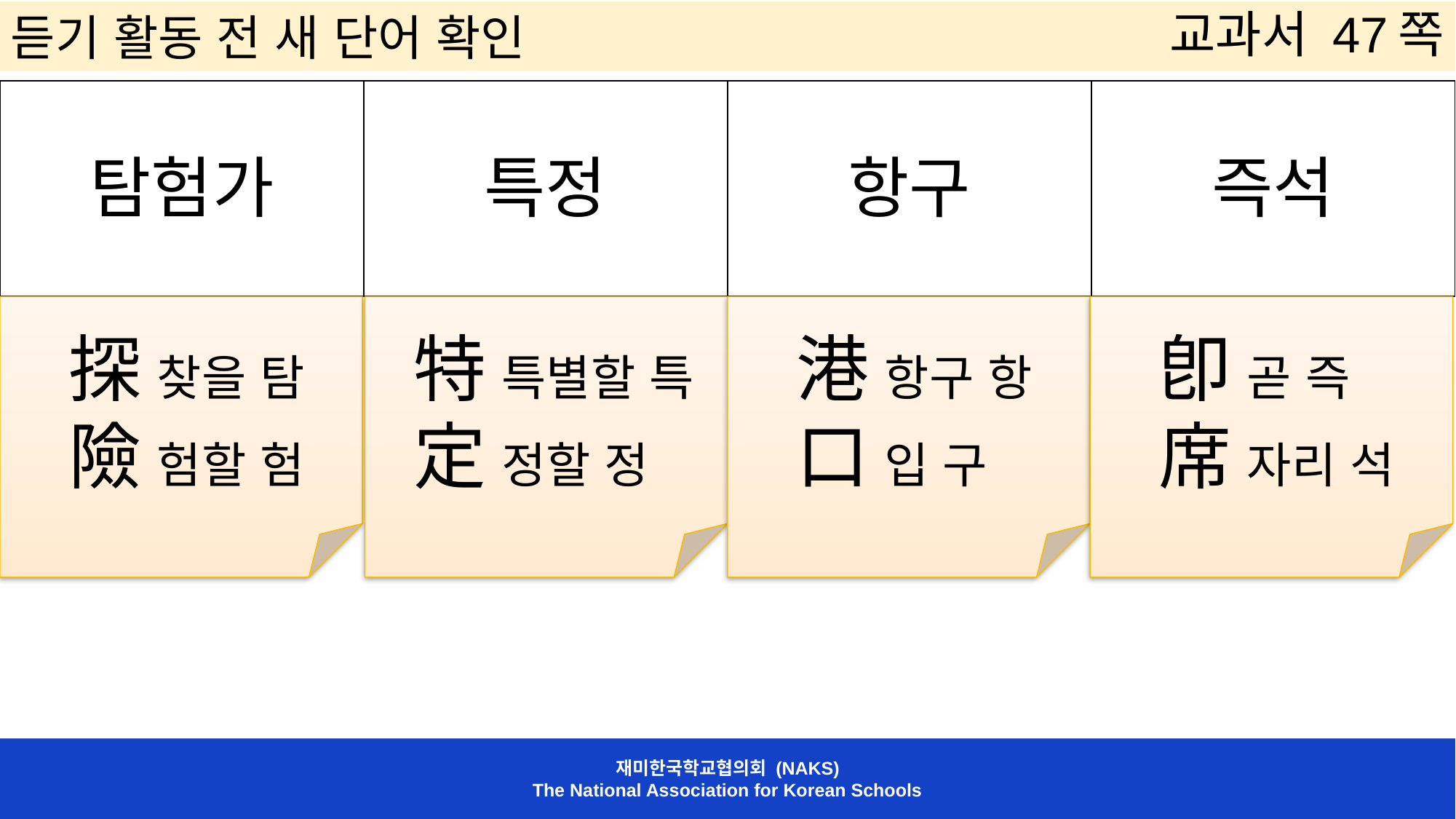

듣기 활동 전 새 단어 확인
교과서 47쪽
| 탐험가 | 특정 | 항구 | 즉석 |
| --- | --- | --- | --- |
  探 찾을 탐
  險 험할 험
 特 특별할 특
 定 정할 정
  港 항구 항
  口 입 구
  卽 곧 즉
  席 자리 석
재미한국학교협의회 (NAKS)
The National Association for Korean Schools